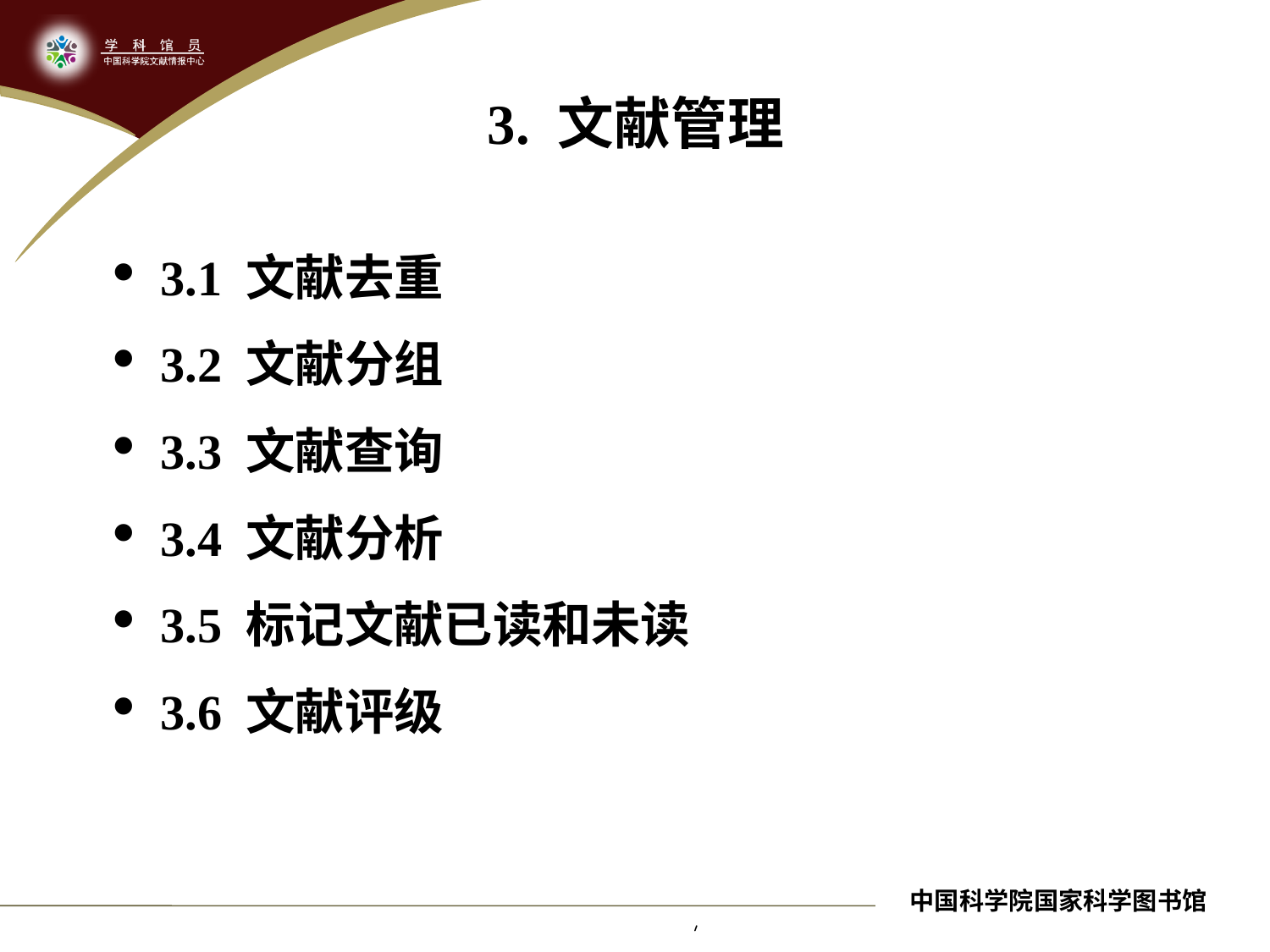

# 3. 文献管理
3.1 文献去重
3.2 文献分组
3.3 文献查询
3.4 文献分析
3.5 标记文献已读和未读
3.6 文献评级
中国科学院国家科学图书馆